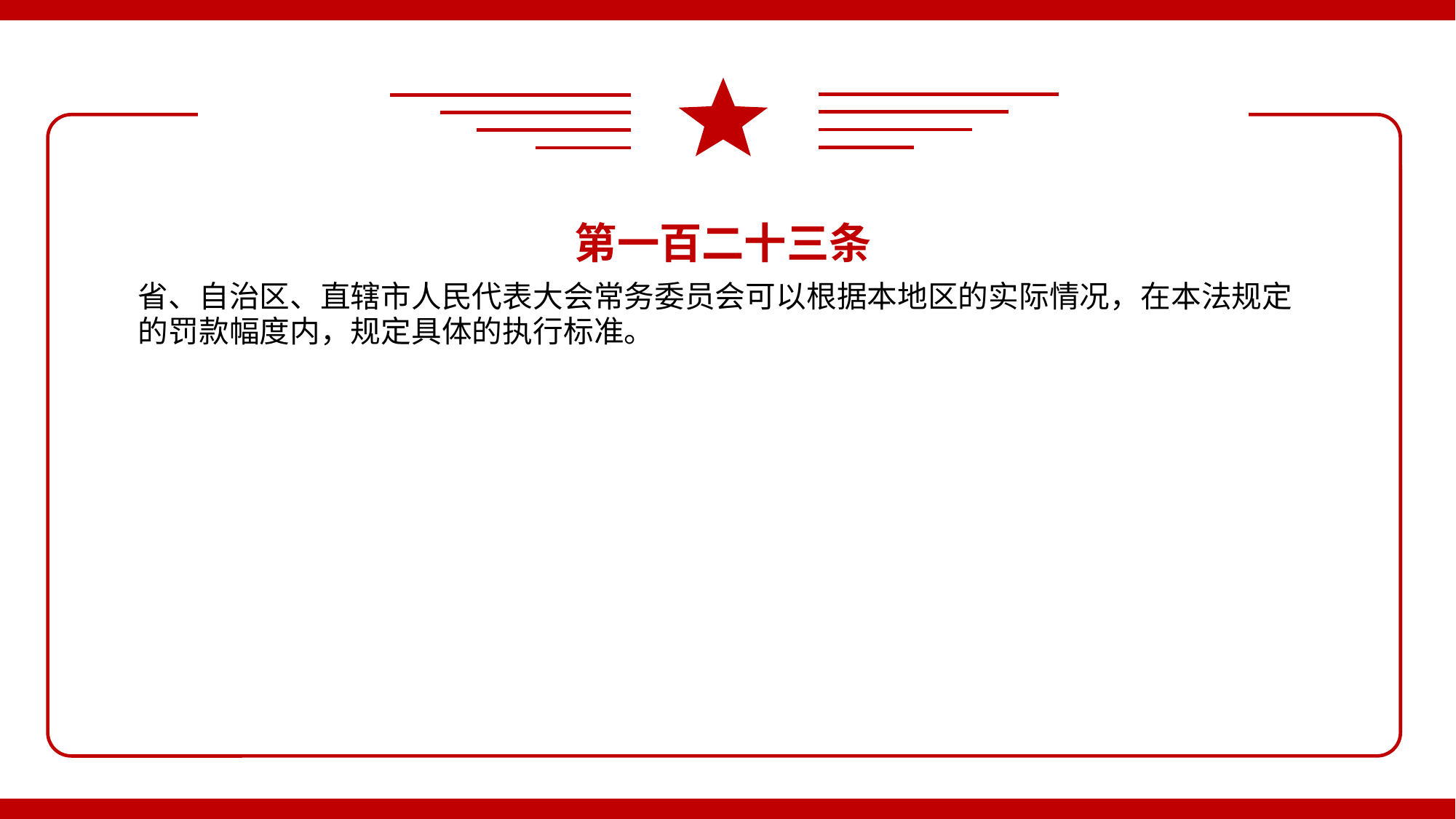

第一百二十三条
省、自治区、直辖市人民代表大会常务委员会可以根据本地区的实际情况，在本法规定的罚款幅度内，规定具体的执行标准。